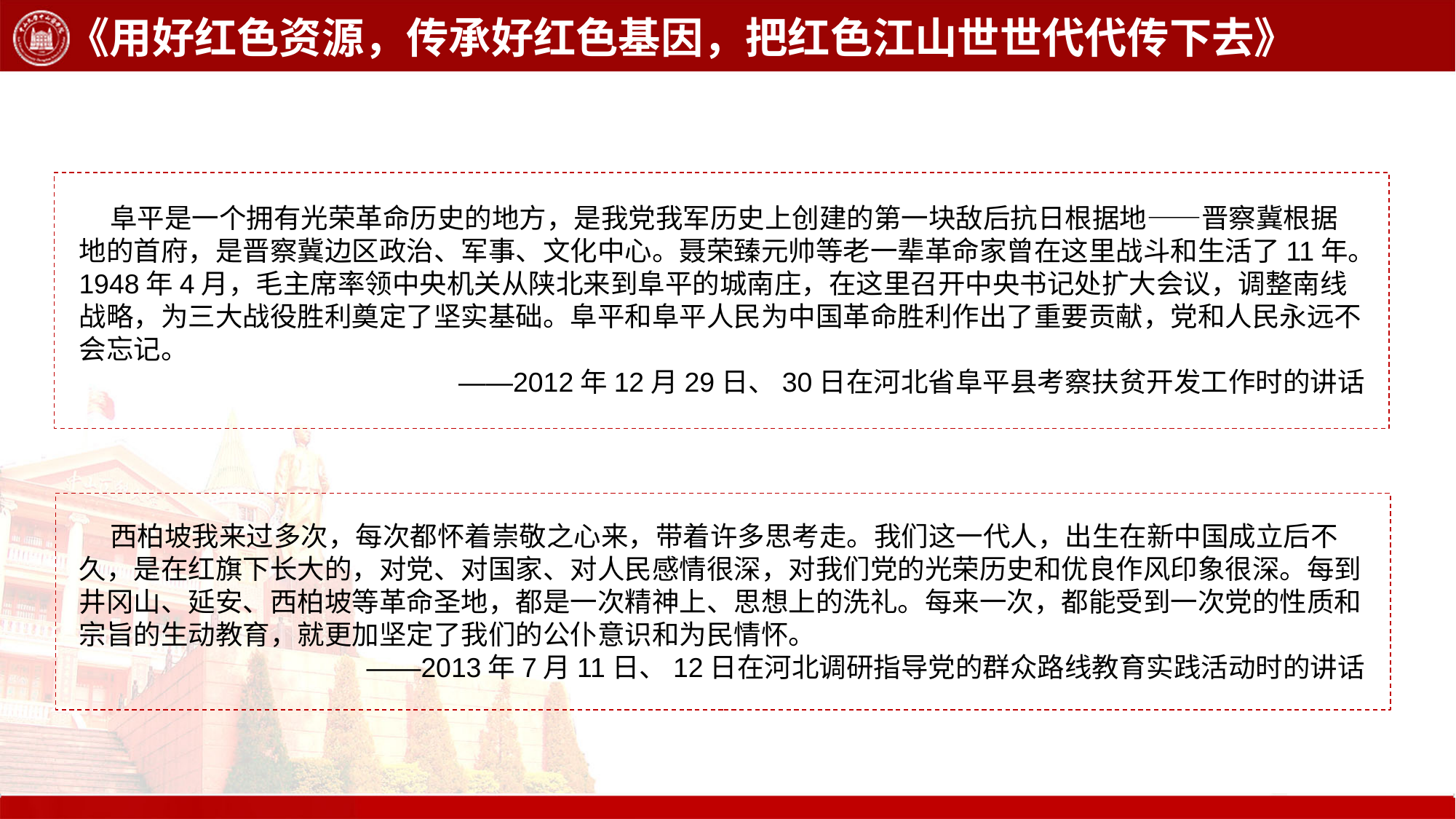

《用好红色资源，传承好红色基因，把红色江山世世代代传下去》

    阜平是一个拥有光荣革命历史的地方，是我党我军历史上创建的第一块敌后抗日根据地——晋察冀根据地的首府，是晋察冀边区政治、军事、文化中心。聂荣臻元帅等老一辈革命家曾在这里战斗和生活了11年。1948年4月，毛主席率领中央机关从陕北来到阜平的城南庄，在这里召开中央书记处扩大会议，调整南线战略，为三大战役胜利奠定了坚实基础。阜平和阜平人民为中国革命胜利作出了重要贡献，党和人民永远不会忘记。
——2012年12月29日、30日在河北省阜平县考察扶贫开发工作时的讲话

    西柏坡我来过多次，每次都怀着崇敬之心来，带着许多思考走。我们这一代人，出生在新中国成立后不久，是在红旗下长大的，对党、对国家、对人民感情很深，对我们党的光荣历史和优良作风印象很深。每到井冈山、延安、西柏坡等革命圣地，都是一次精神上、思想上的洗礼。每来一次，都能受到一次党的性质和宗旨的生动教育，就更加坚定了我们的公仆意识和为民情怀。
——2013年7月11日、12日在河北调研指导党的群众路线教育实践活动时的讲话